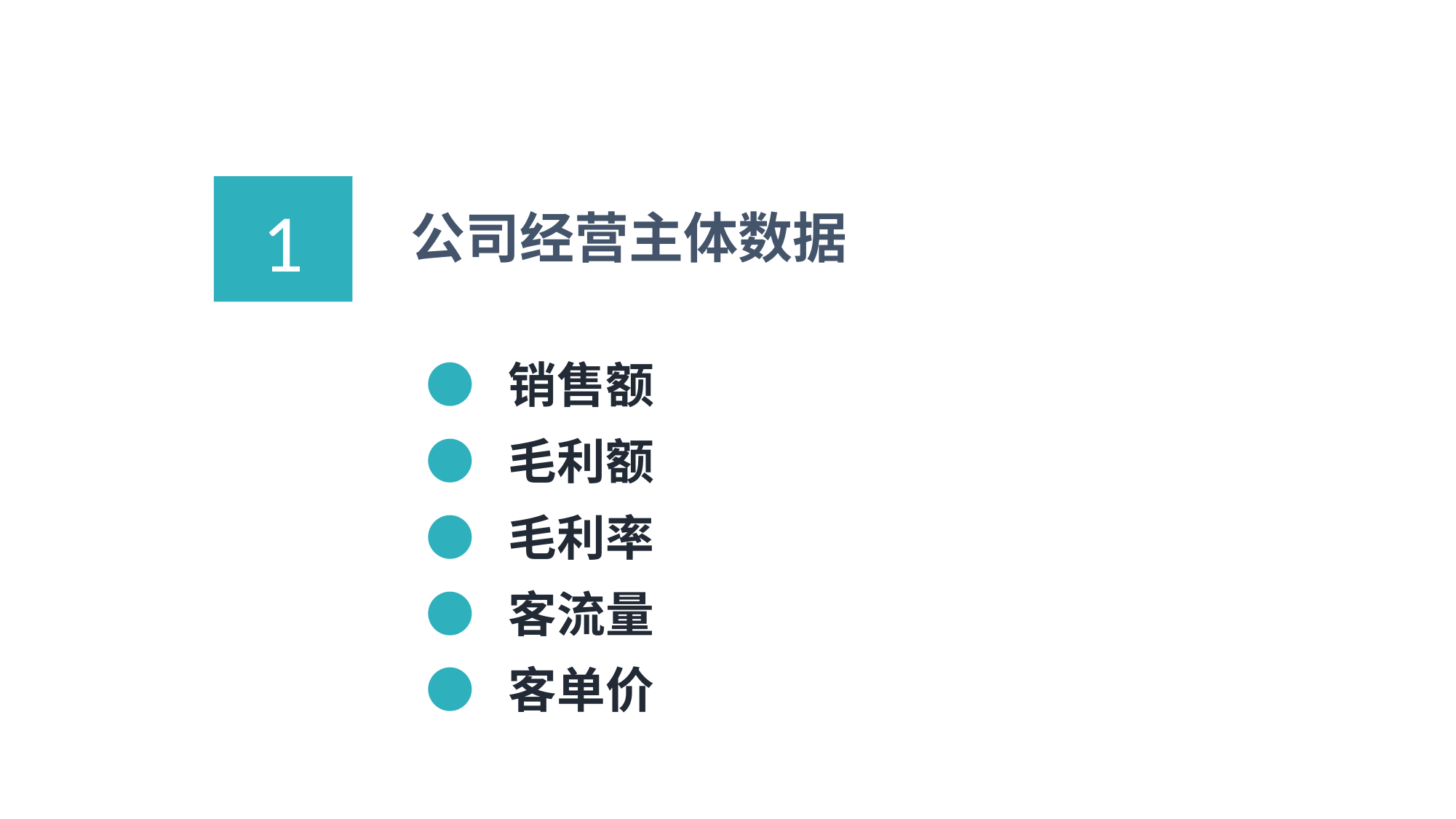

1
公司经营主体数据
●  销售额
●  毛利额
●  毛利率
●  客流量
●  客单价